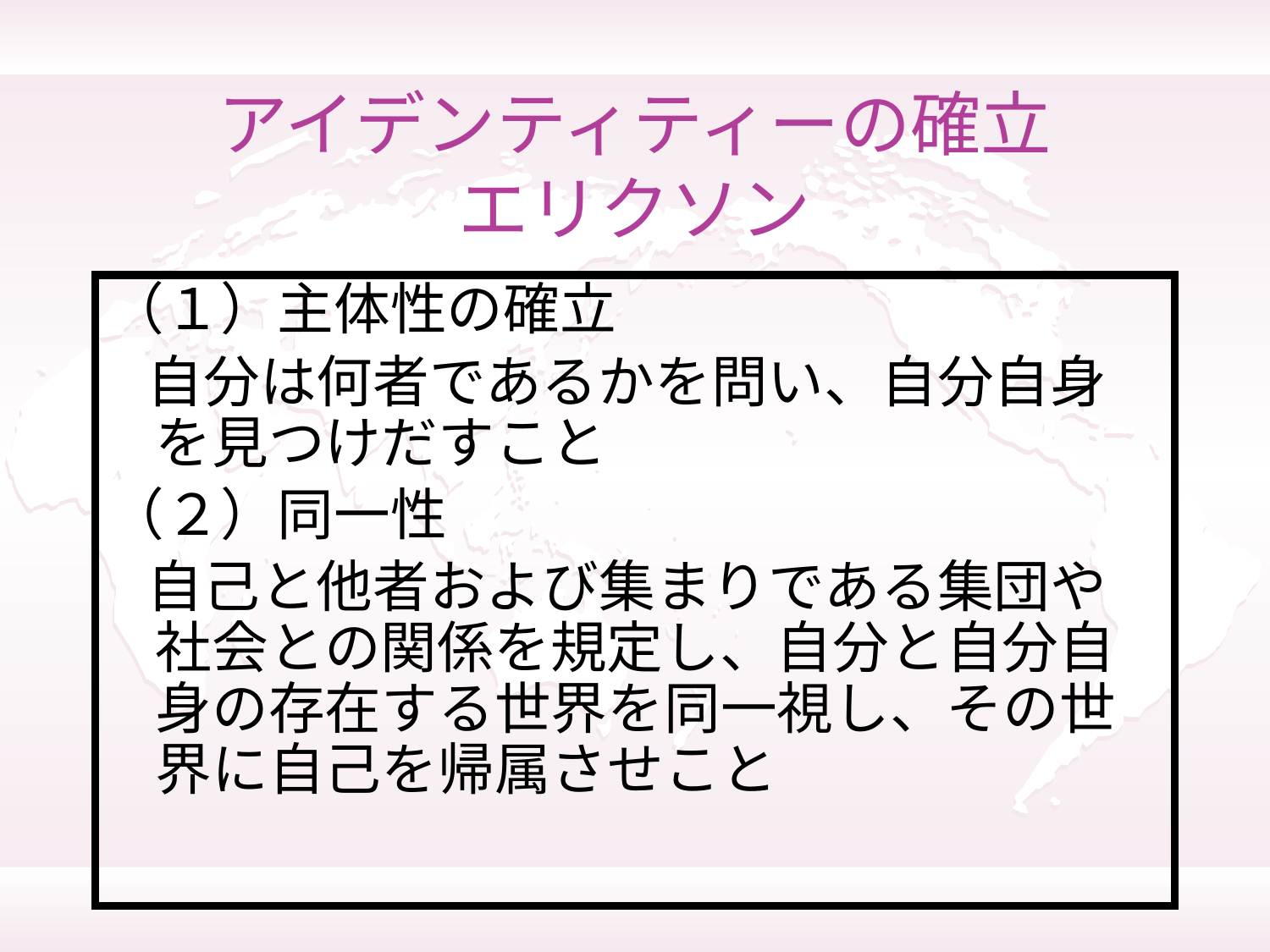

# アイデンティティーの確立 エリクソン
（１）主体性の確立
  自分は何者であるかを問い、自分自身を見つけだすこと
（２）同一性
  自己と他者および集まりである集団や社会との関係を規定し、自分と自分自身の存在する世界を同一視し、その世界に自己を帰属させこと